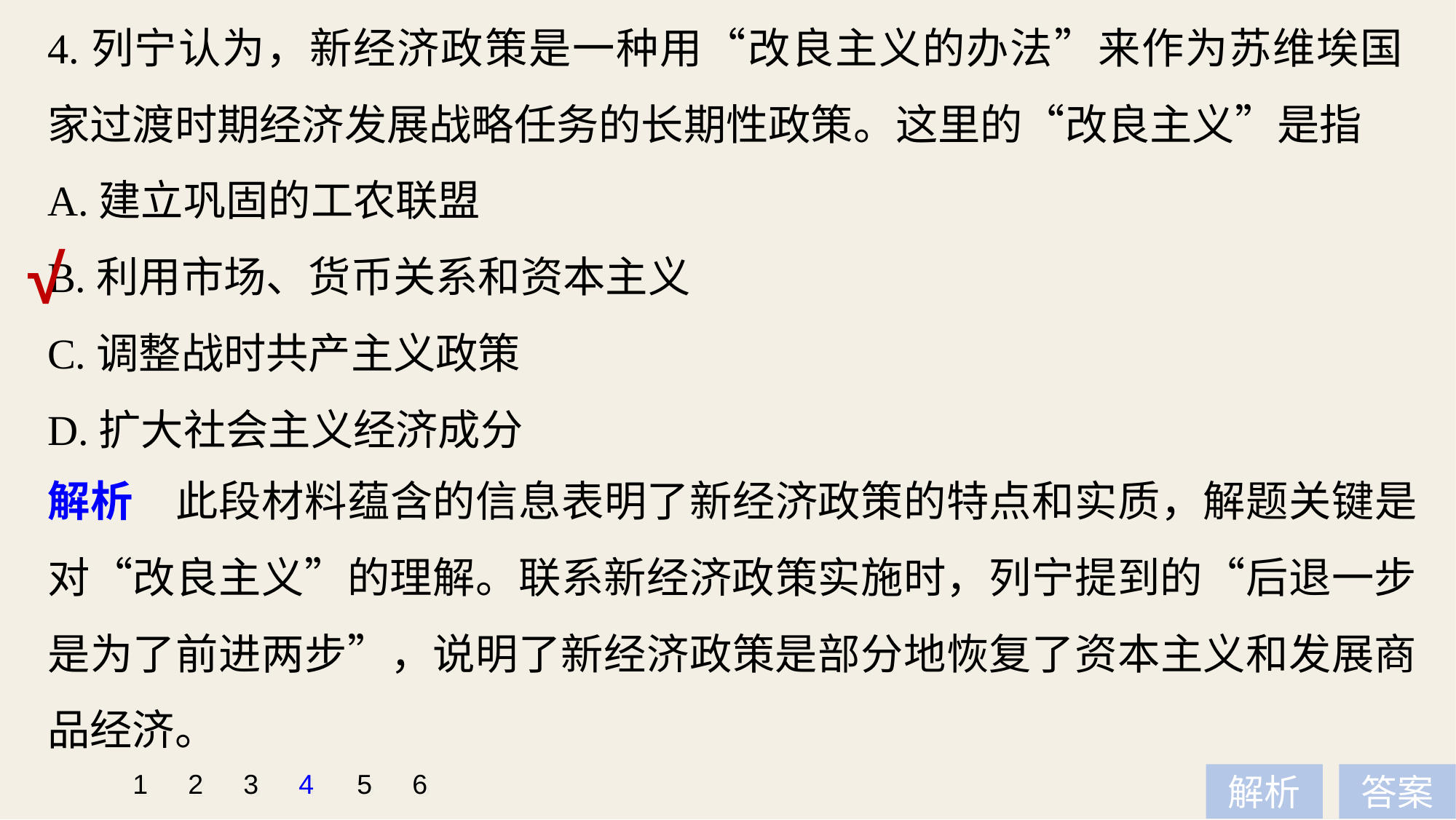

4.列宁认为，新经济政策是一种用“改良主义的办法”来作为苏维埃国家过渡时期经济发展战略任务的长期性政策。这里的“改良主义”是指
A.建立巩固的工农联盟
B.利用市场、货币关系和资本主义
C.调整战时共产主义政策
D.扩大社会主义经济成分
√
解析　此段材料蕴含的信息表明了新经济政策的特点和实质，解题关键是对“改良主义”的理解。联系新经济政策实施时，列宁提到的“后退一步是为了前进两步”，说明了新经济政策是部分地恢复了资本主义和发展商品经济。
1
2
3
4
5
6
解析
答案